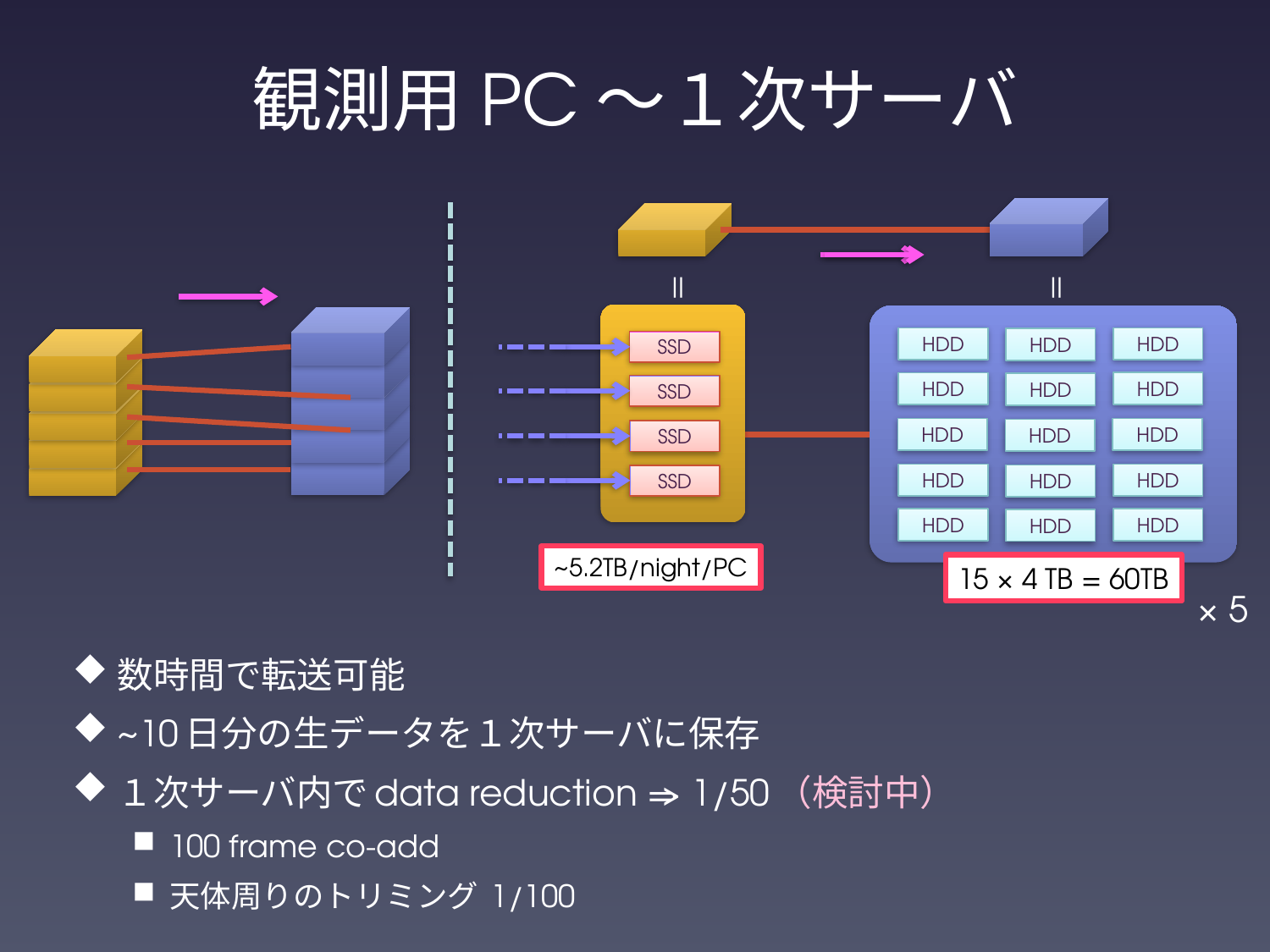

# 観測用PC〜１次サーバ

＝
＝

SSD
SSD
SSD

SSD

HDD
HDD
HDD
HDD
HDD
HDD
HDD
HDD
HDD
HDD
HDD
HDD
HDD
HDD
HDD
~5.2TB/night/PC
15 × 4 TB = 60TB
× 5

数時間で転送可能
~10日分の生データを１次サーバに保存
１次サーバ内でdata reduction ⇒ 1/50（検討中）
100 frame co-add
天体周りのトリミング 1/100